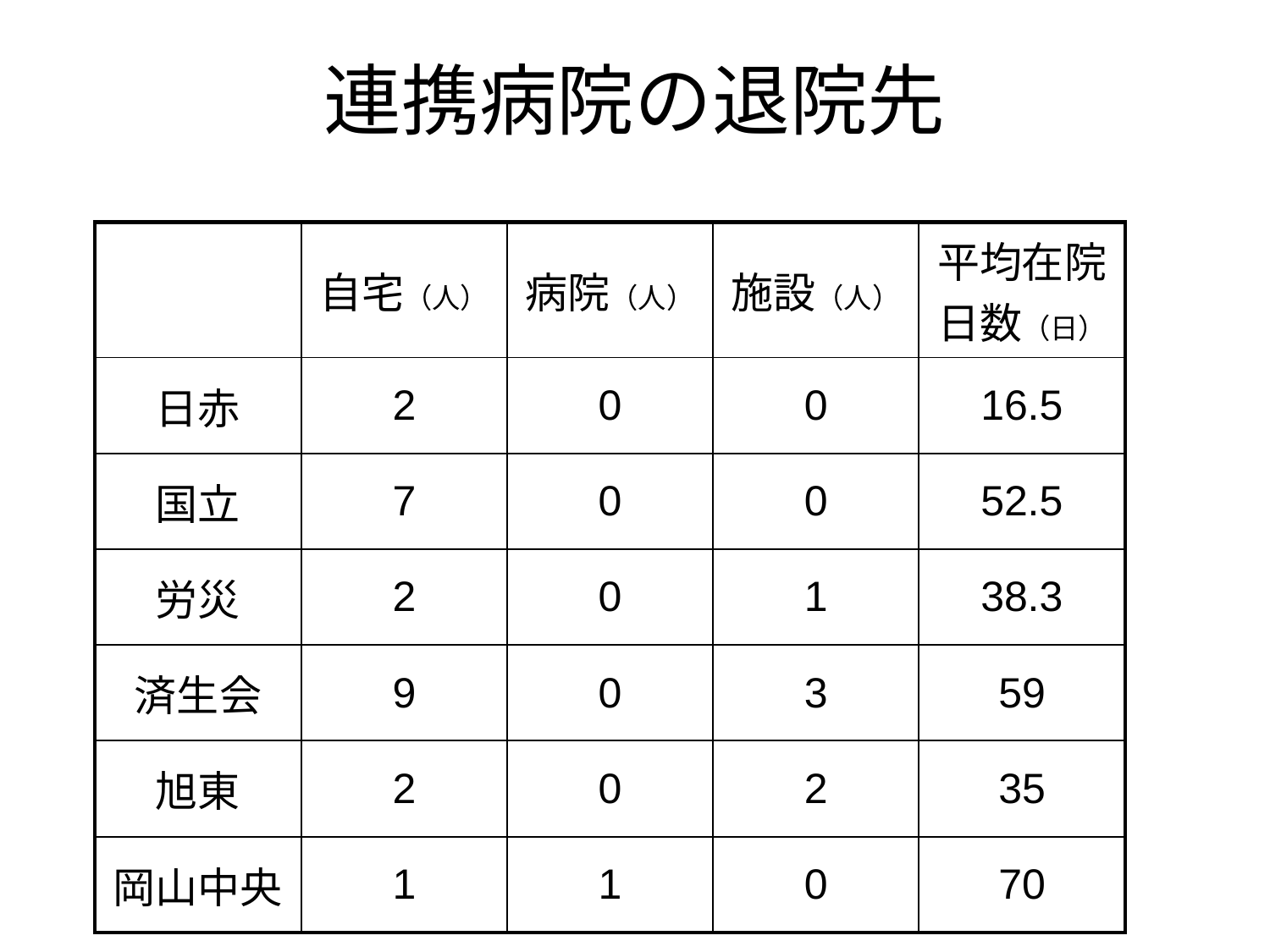

# 連携病院の退院先
|  | 自宅（人） | 病院（人） | 施設（人） | 平均在院日数（日） |
| --- | --- | --- | --- | --- |
| 日赤 | 2 | 0 | 0 | 16.5 |
| 国立 | 7 | 0 | 0 | 52.5 |
| 労災 | 2 | 0 | 1 | 38.3 |
| 済生会 | 9 | 0 | 3 | 59 |
| 旭東 | 2 | 0 | 2 | 35 |
| 岡山中央 | 1 | 1 | 0 | 70 |